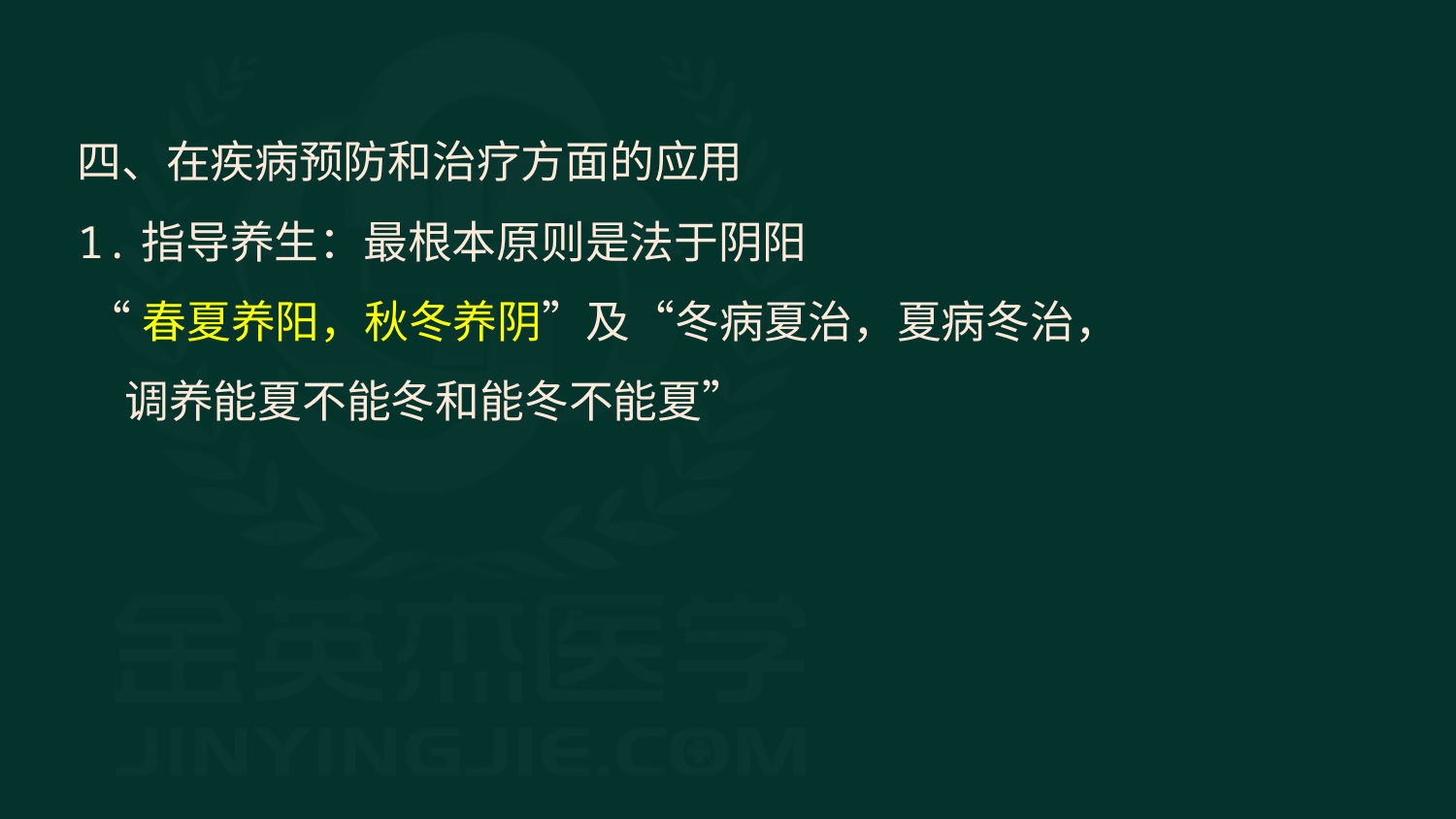

四、在疾病预防和治疗方面的应用
1.指导养生：最根本原则是法于阴阳
 “春夏养阳，秋冬养阴”及“冬病夏治，夏病冬治，调养能夏不能冬和能冬不能夏”